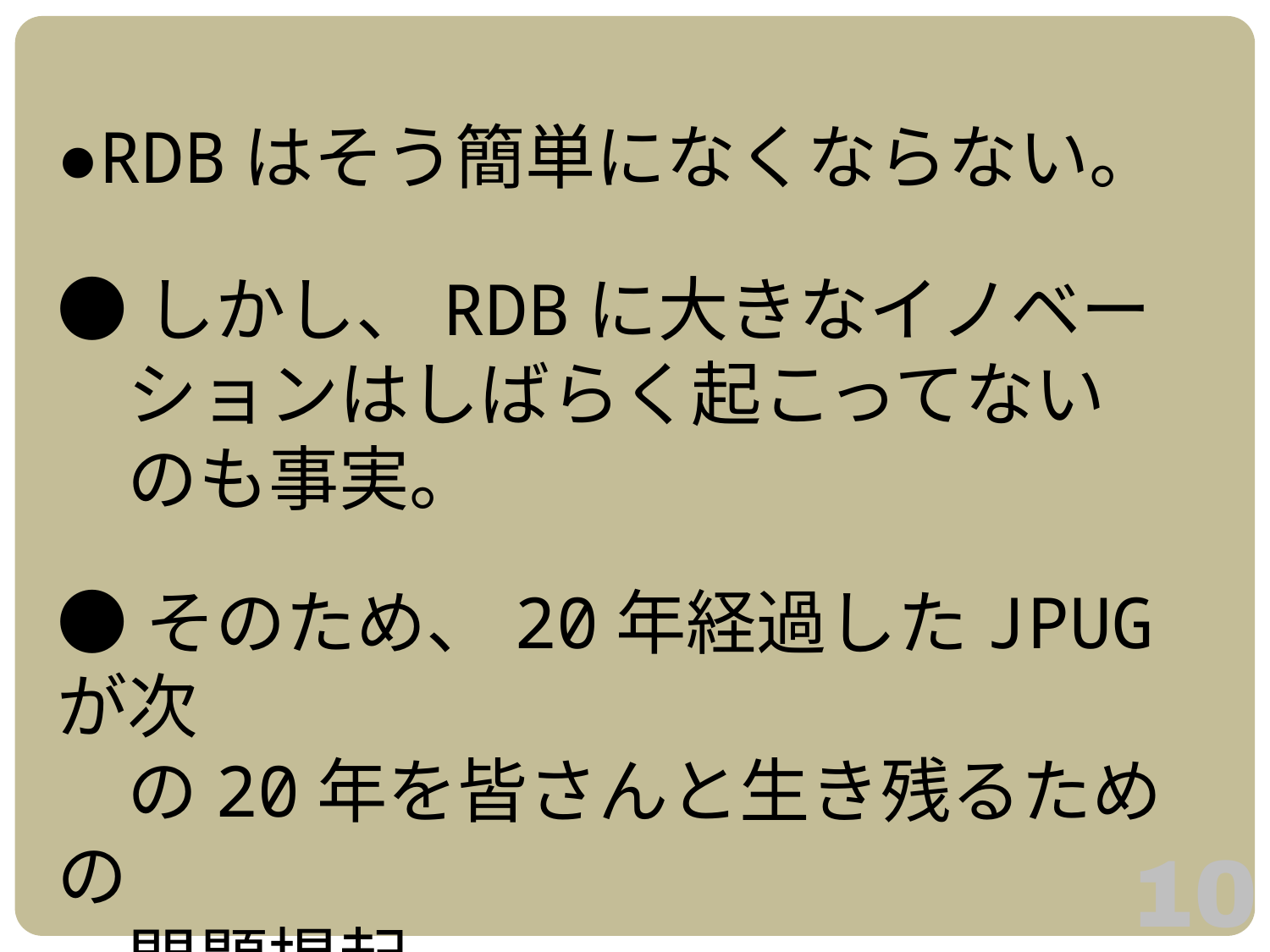

●RDBはそう簡単になくならない。
●しかし、RDBに大きなイノベー
　ションはしばらく起こってない
　のも事実。
●そのため、20年経過したJPUGが次
　の20年を皆さんと生き残るための
　問題提起。
10